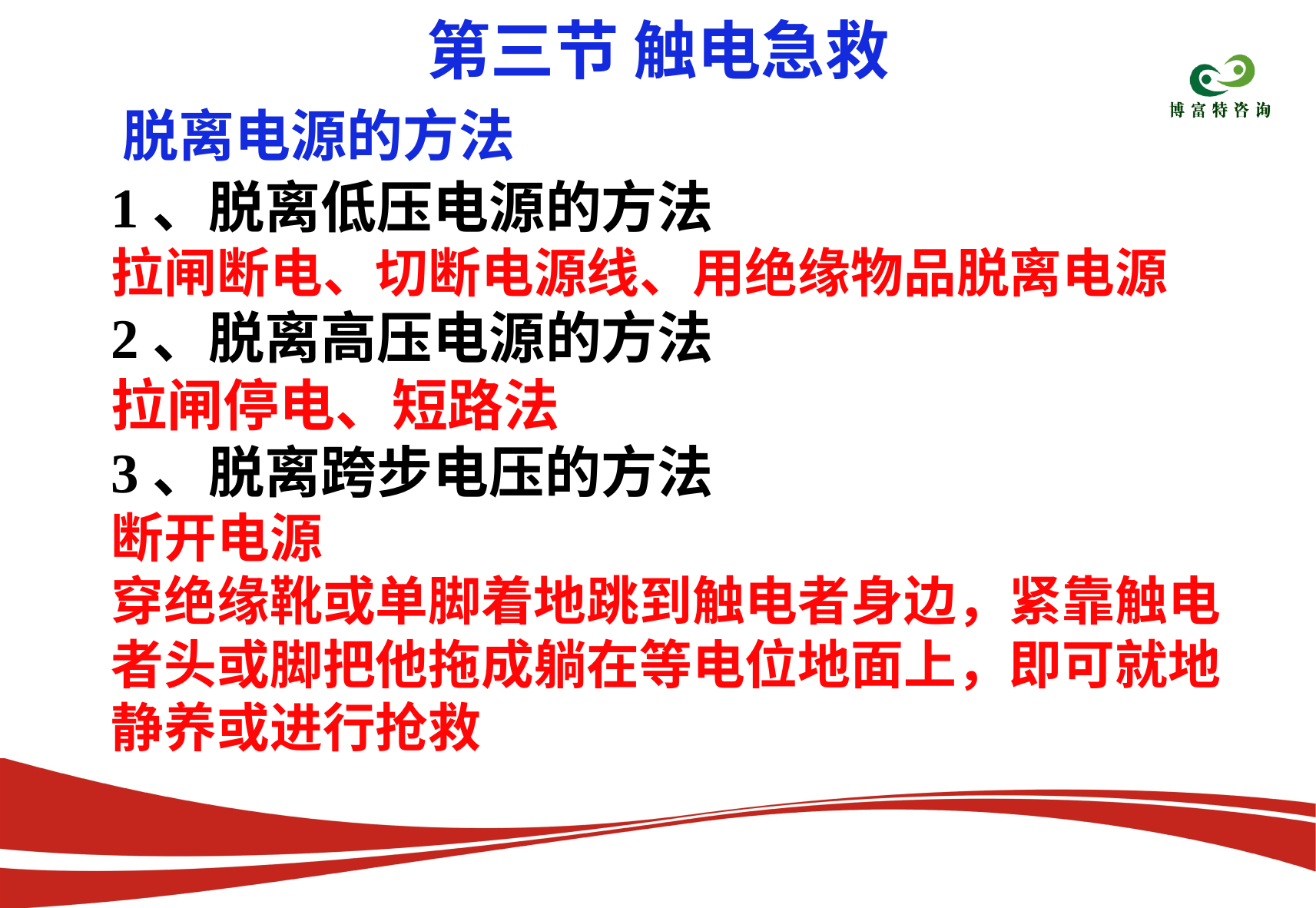

12
第三节 触电急救
脱离电源的方法
1、脱离低压电源的方法
拉闸断电、切断电源线、用绝缘物品脱离电源
2、脱离高压电源的方法
拉闸停电、短路法
3、脱离跨步电压的方法
断开电源
穿绝缘靴或单脚着地跳到触电者身边，紧靠触电者头或脚把他拖成躺在等电位地面上，即可就地静养或进行抢救